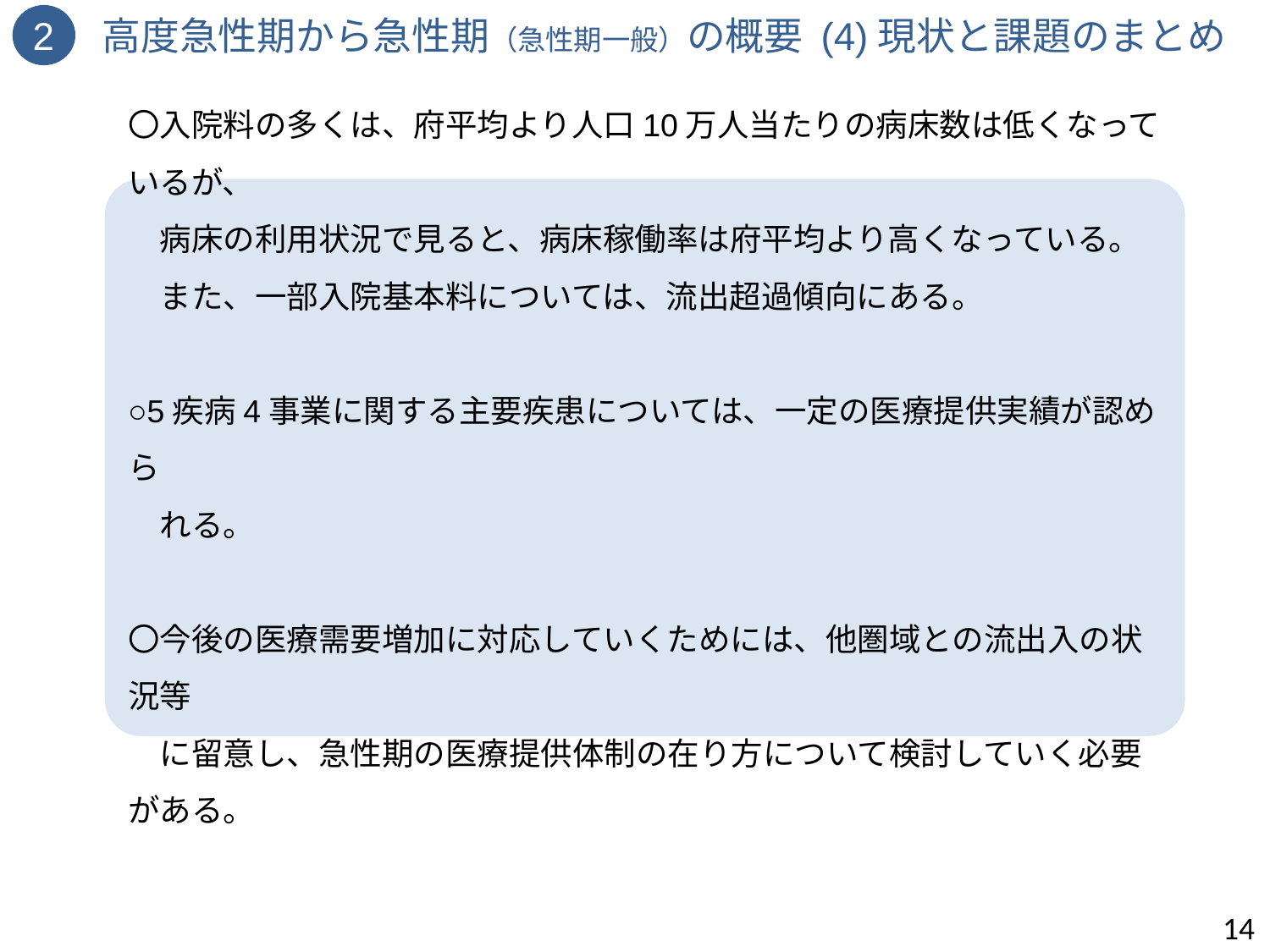

2　高度急性期から急性期（急性期一般）の概要 (4)現状と課題のまとめ

〇入院料の多くは、府平均より人口10万人当たりの病床数は低くなっているが、
　病床の利用状況で見ると、病床稼働率は府平均より高くなっている。
　また、一部入院基本料については、流出超過傾向にある。

○5疾病4事業に関する主要疾患については、一定の医療提供実績が認めら
　れる。

〇今後の医療需要増加に対応していくためには、他圏域との流出入の状況等
　に留意し、急性期の医療提供体制の在り方について検討していく必要がある。
14